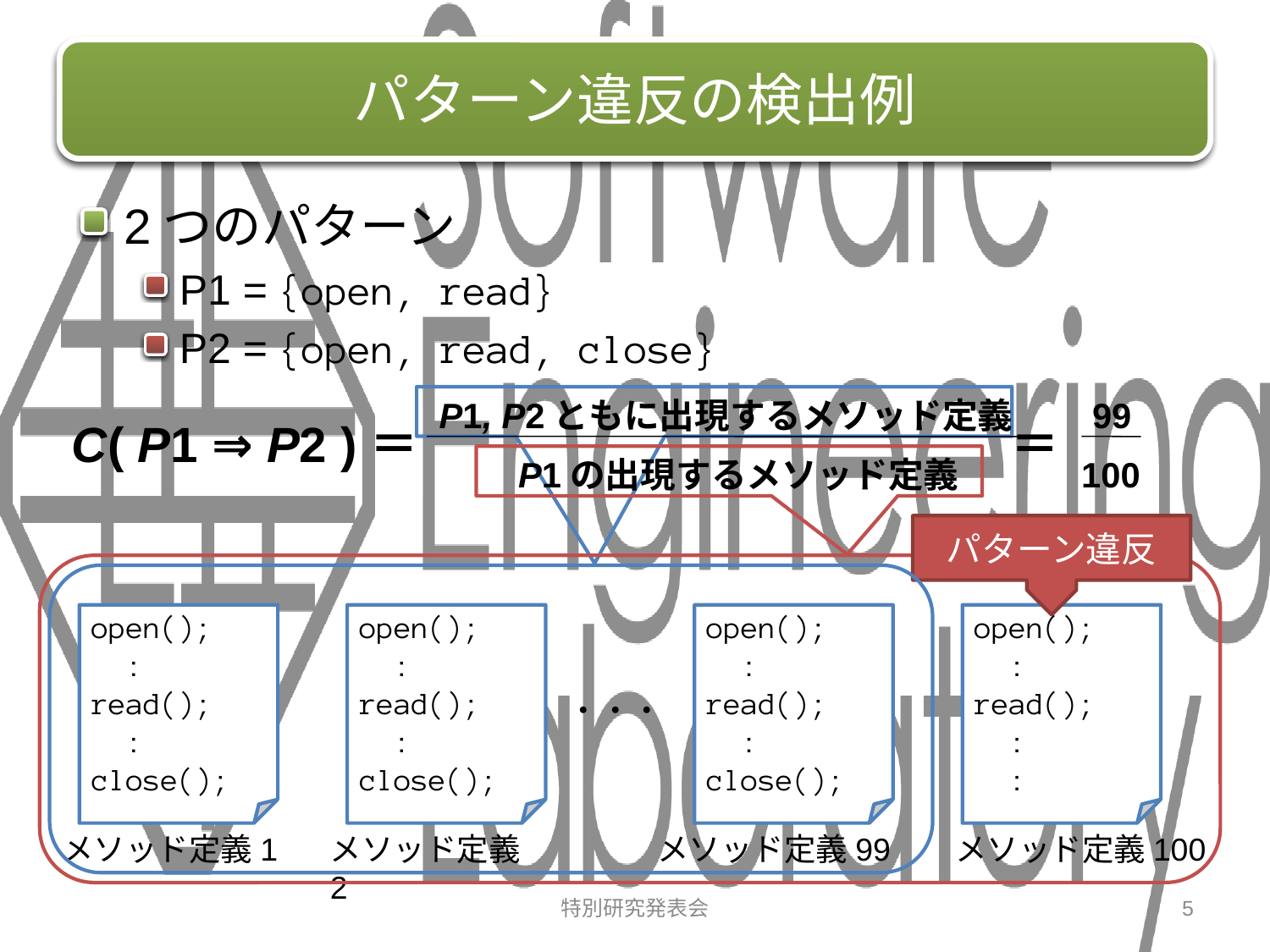

# パターン違反の検出例
2つのパターン
P1 = {open, read}
P2 = {open, read, close}

P1, P2ともに出現するメソッド定義　　99
C( P1 ⇒ P2 )＝　　　　　　　　　　　　＝
　　P1の出現するメソッド定義　　　 100

パターン違反

open();
  :
read();
  :
close();
open();
  :
read();
  :
close();
open();
  :
read();
  :
close();
open();
  :
read();
  :
  :
・・・
メソッド定義1
メソッド定義2
メソッド定義99
メソッド定義100
特別研究発表会
5